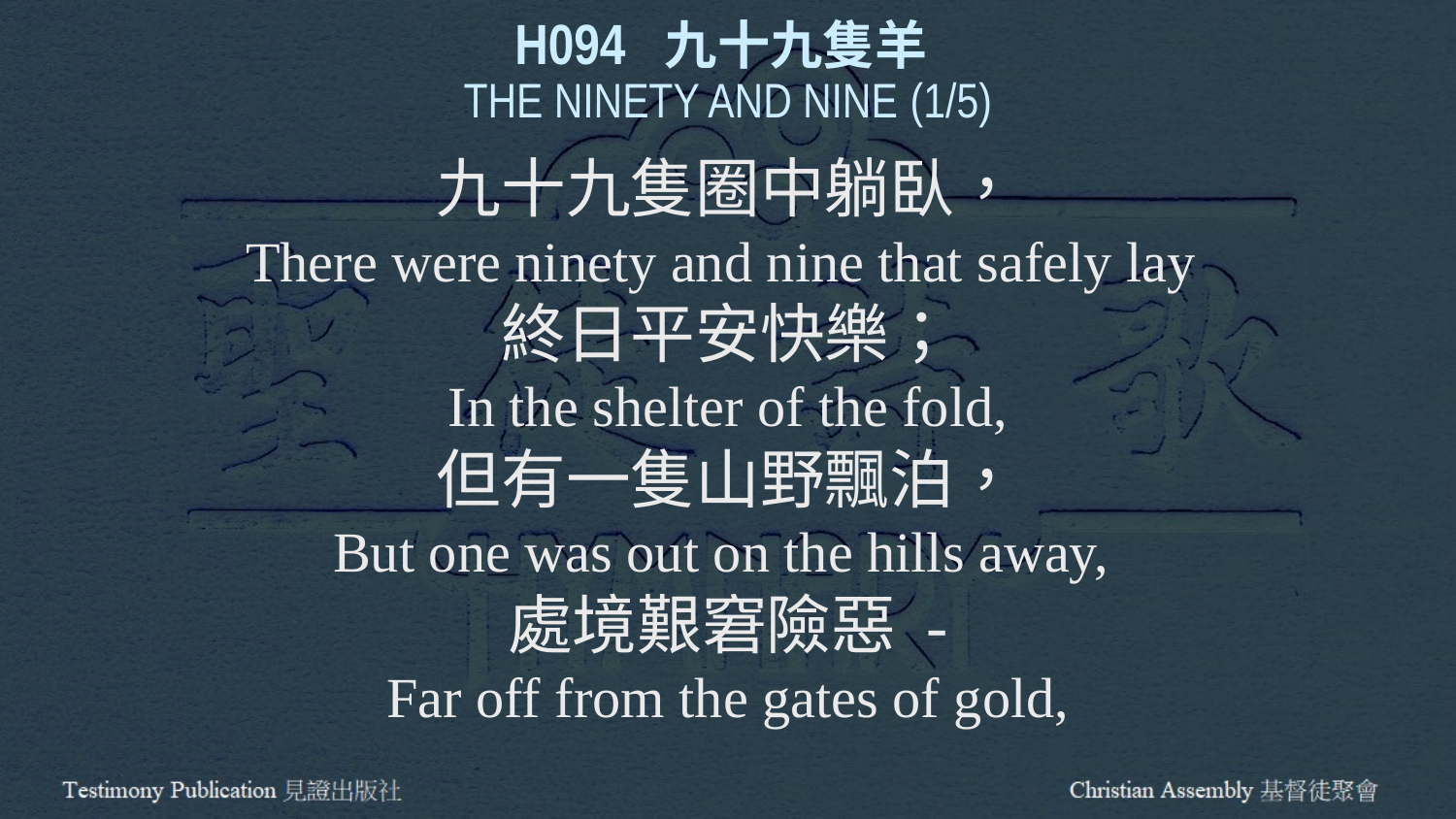

H094  九十九隻羊
THE NINETY AND NINE (1/5)
九十九隻圈中躺臥，
There were ninety and nine that safely lay
終日平安快樂；
In the shelter of the fold,
但有一隻山野飄泊，
But one was out on the hills away,
處境艱窘險惡 -
Far off from the gates of gold,